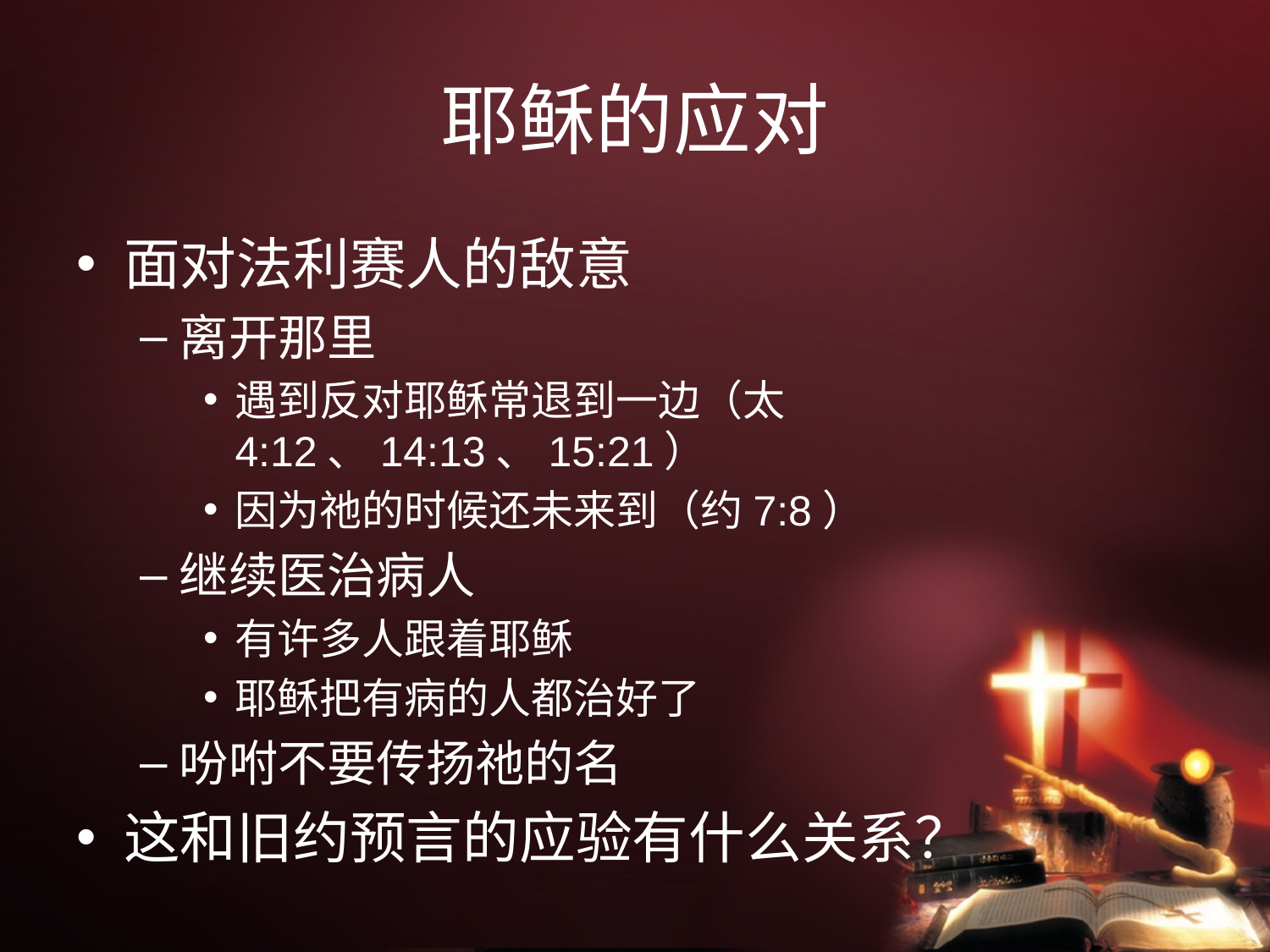

# 耶稣的应对
面对法利赛人的敌意
离开那里
遇到反对耶稣常退到一边（太4:12、14:13、15:21）
因为祂的时候还未来到（约7:8）
继续医治病人
有许多人跟着耶稣
耶稣把有病的人都治好了
吩咐不要传扬祂的名
这和旧约预言的应验有什么关系？